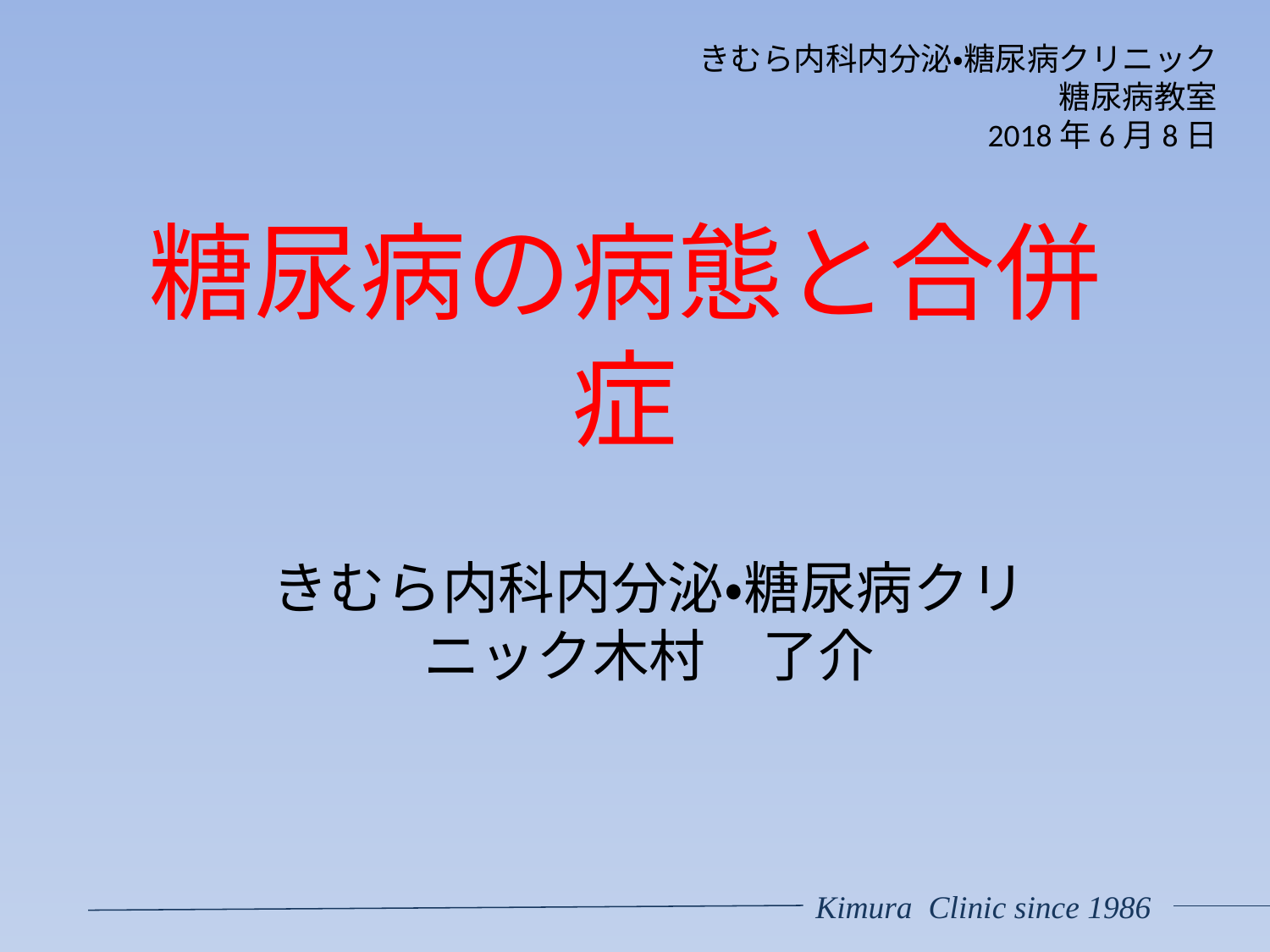

きむら内科内分泌・糖尿病クリニック
糖尿病教室
2018年6月8日
# 糖尿病の病態と合併症
きむら内科内分泌・糖尿病クリニック木村　了介
Kimura  Clinic since 1986